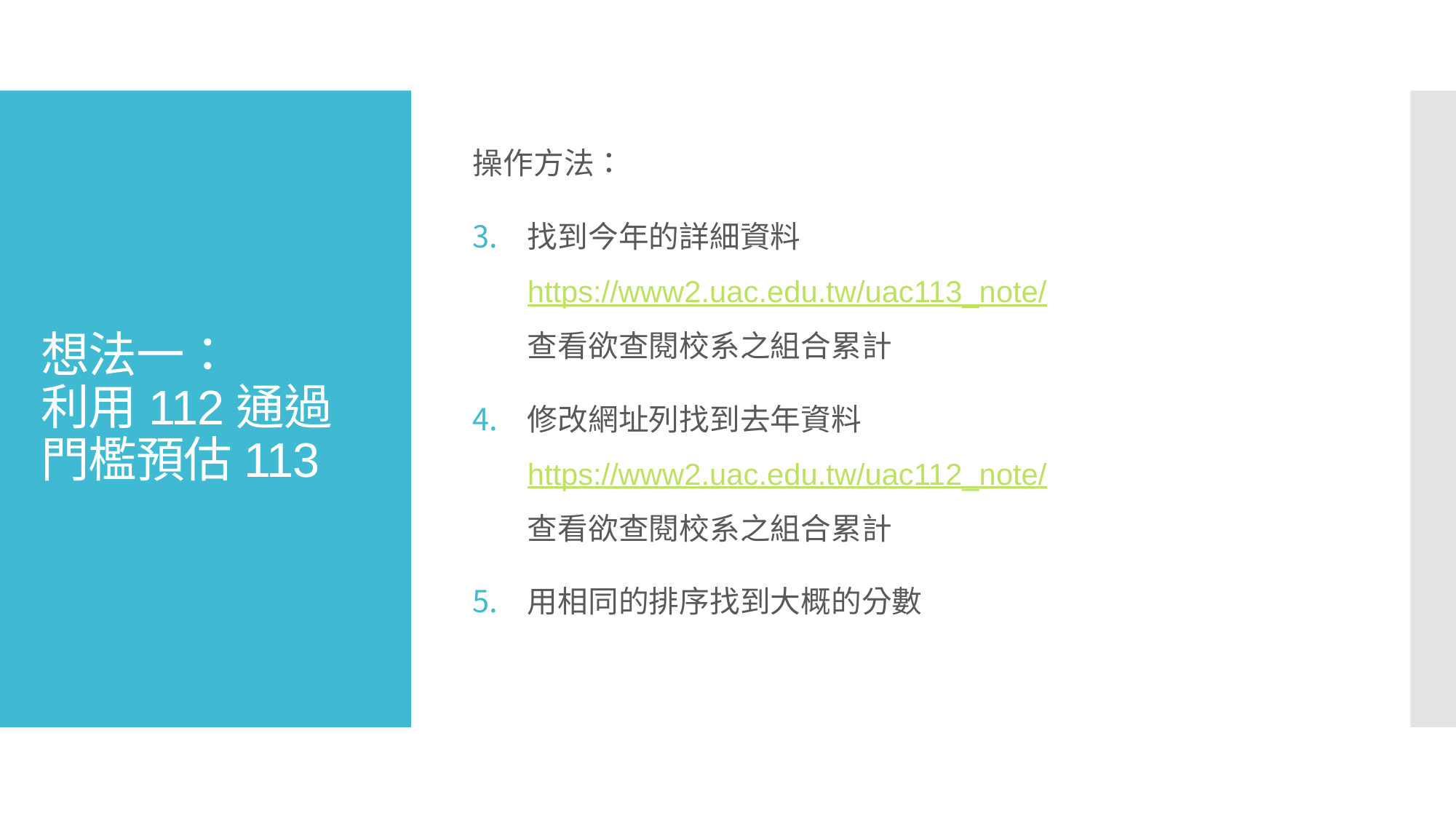

操作方法：
找到今年的詳細資料
https://www2.uac.edu.tw/uac113_note/
查看欲查閱校系之組合累計
修改網址列找到去年資料
https://www2.uac.edu.tw/uac112_note/
查看欲查閱校系之組合累計
用相同的排序找到大概的分數

# 想法一： 利用112通過門檻預估113